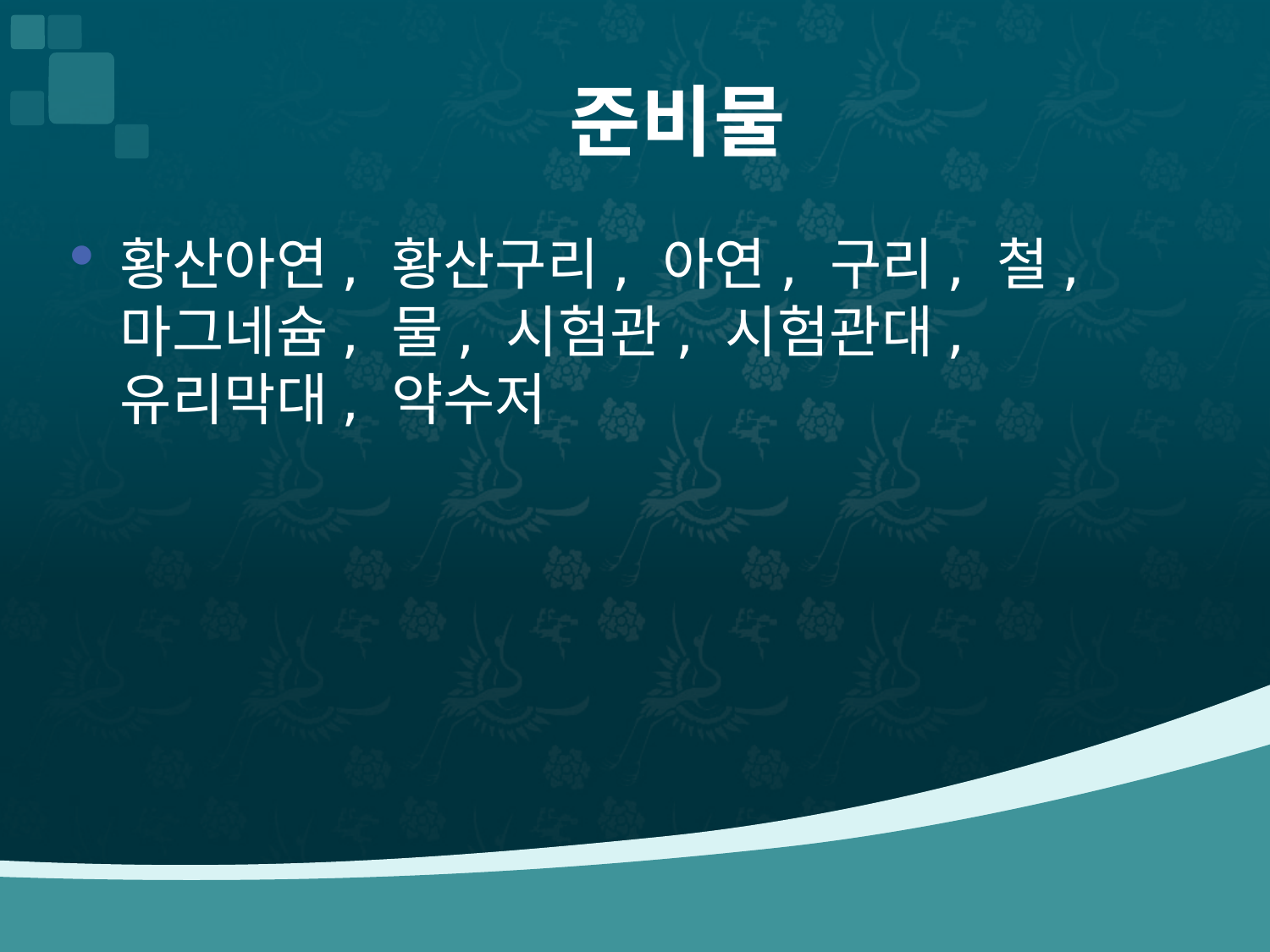

# 준비물
황산아연, 황산구리, 아연, 구리, 철, 마그네슘, 물, 시험관, 시험관대, 유리막대, 약수저